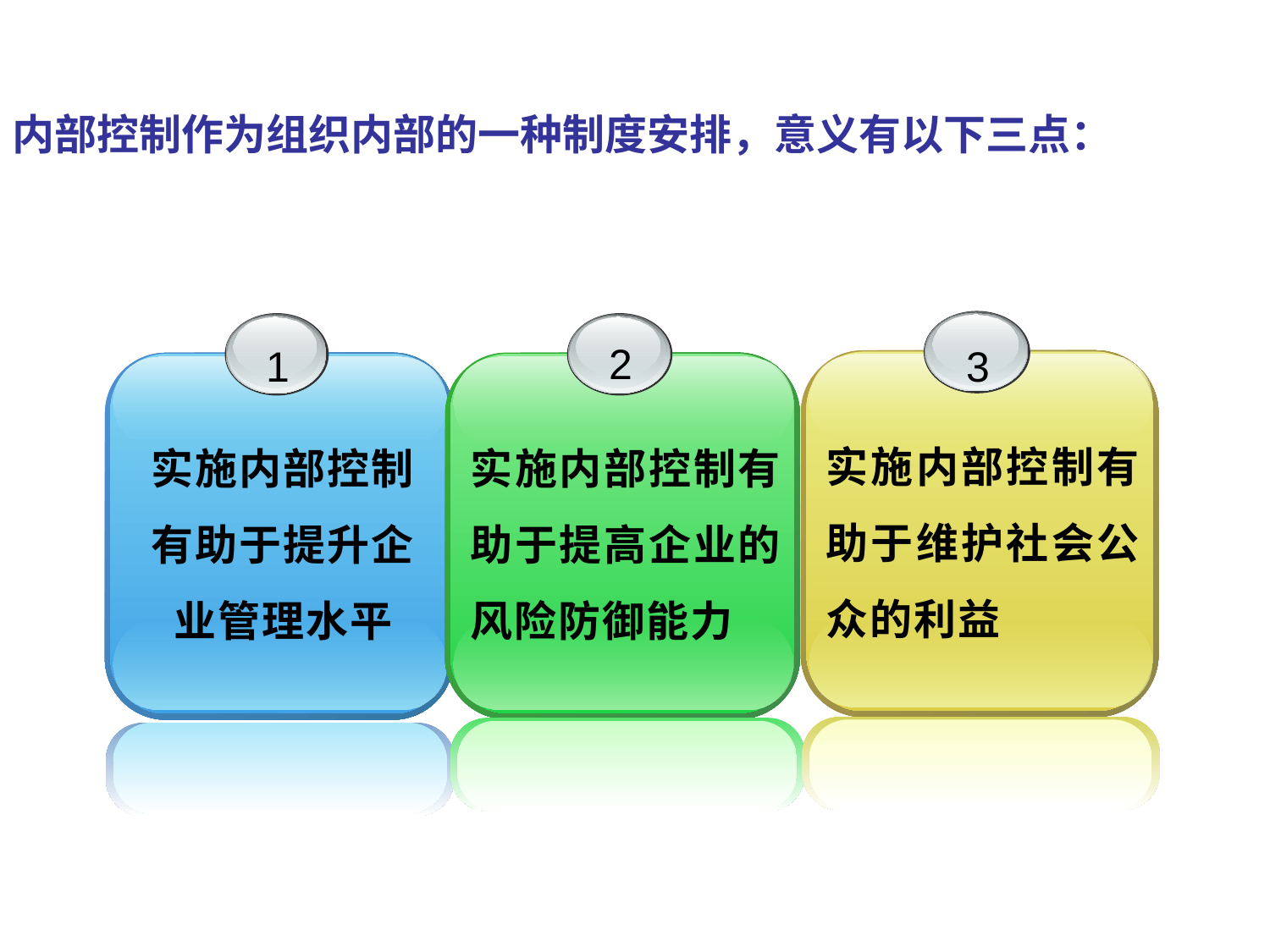

内部控制作为组织内部的一种制度安排，意义有以下三点：
2

实施内部控制有助于提高企业的风险防御能力

1

实施内部控制有助于提升企业管理水平

3

实施内部控制有助于维护社会公众的利益